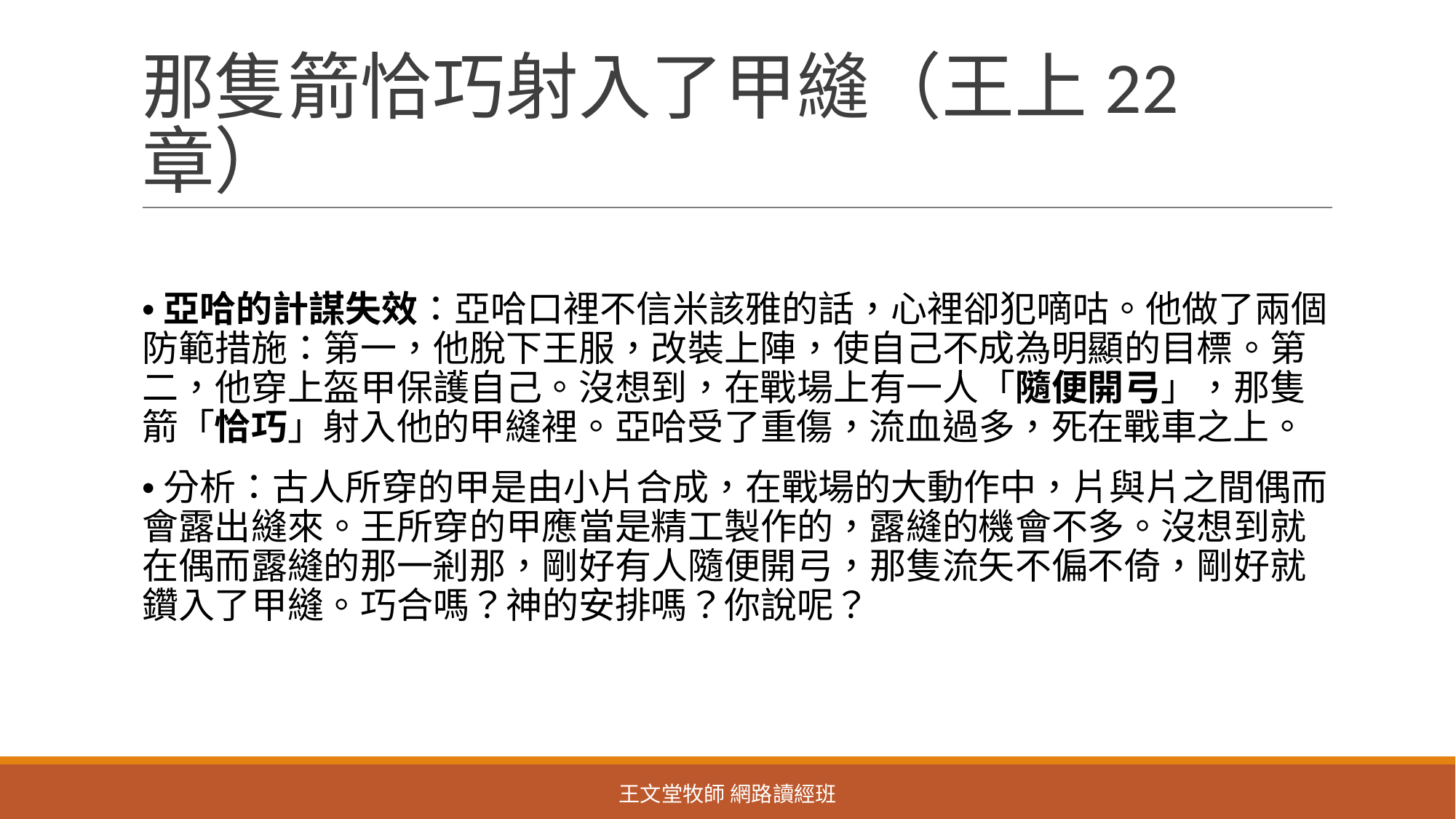

# 那隻箭恰巧射入了甲縫（王上22 章）

•亞哈的計謀失效：亞哈口裡不信米該雅的話，心裡卻犯嘀咕。他做了兩個防範措施：第一，他脫下王服，改裝上陣，使自己不成為明顯的目標。第二，他穿上盔甲保護自己。沒想到，在戰場上有一人「隨便開弓」，那隻箭「恰巧」射入他的甲縫裡。亞哈受了重傷，流血過多，死在戰車之上。
•分析：古人所穿的甲是由小片合成，在戰場的大動作中，片與片之間偶而會露出縫來。王所穿的甲應當是精工製作的，露縫的機會不多。沒想到就在偶而露縫的那一剎那，剛好有人隨便開弓，那隻流矢不偏不倚，剛好就鑽入了甲縫。巧合嗎？神的安排嗎？你說呢？

王文堂牧師 網路讀經班